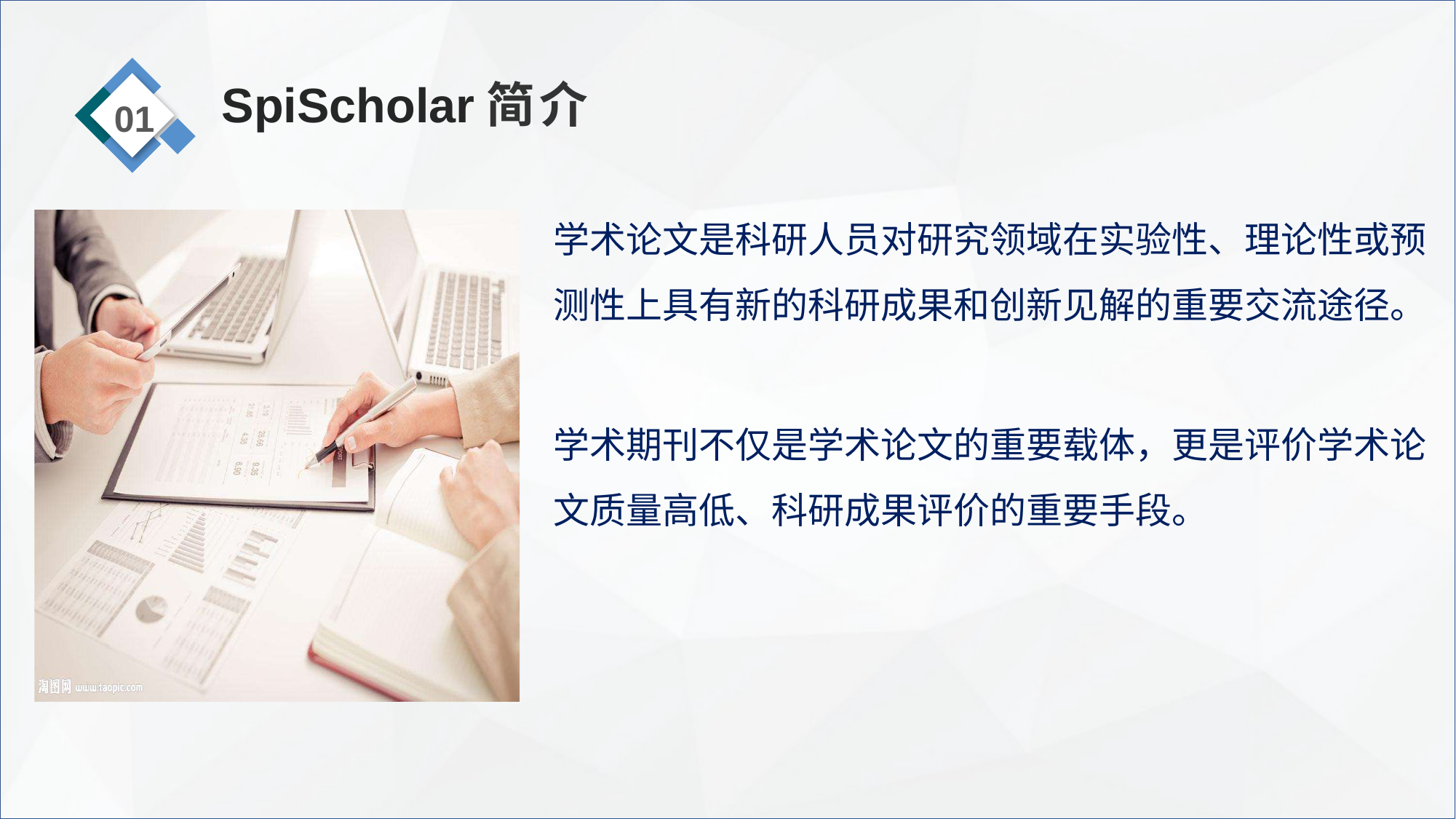

01
SpiScholar简介
学术论文是科研人员对研究领域在实验性、理论性或预测性上具有新的科研成果和创新见解的重要交流途径。

学术期刊不仅是学术论文的重要载体，更是评价学术论文质量高低、科研成果评价的重要手段。